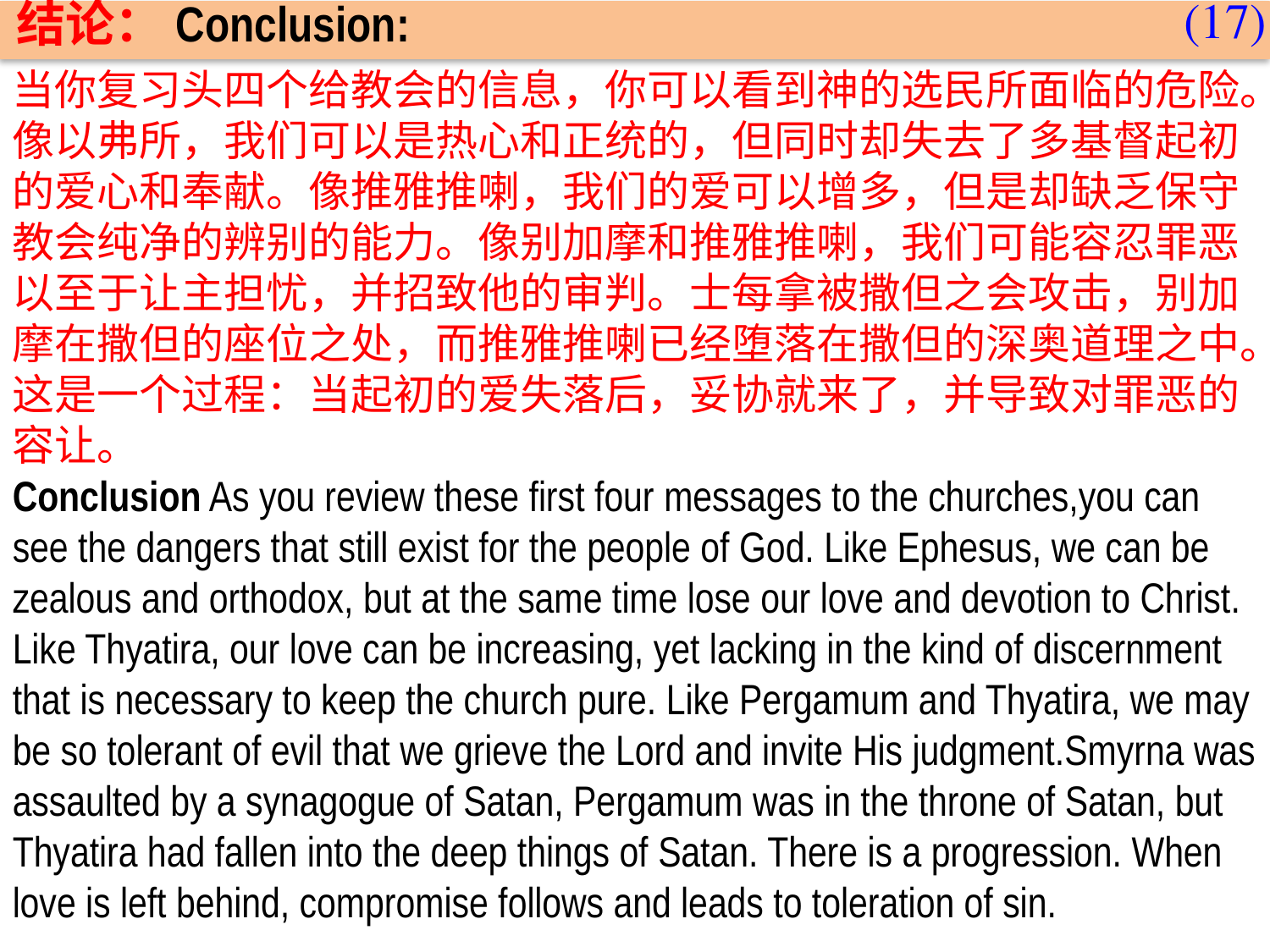

(17)
结论：Conclusion:

当你复习头四个给教会的信息，你可以看到神的选民所面临的危险。像以弗所，我们可以是热心和正统的，但同时却失去了多基督起初的爱心和奉献。像推雅推喇，我们的爱可以增多，但是却缺乏保守教会纯净的辨别的能力。像别加摩和推雅推喇，我们可能容忍罪恶以至于让主担忧，并招致他的审判。士每拿被撒但之会攻击，别加摩在撒但的座位之处，而推雅推喇已经堕落在撒但的深奥道理之中。这是一个过程：当起初的爱失落后，妥协就来了，并导致对罪恶的容让。
Conclusion As you review these first four messages to the churches,you can see the dangers that still exist for the people of God. Like Ephesus, we can be zealous and orthodox, but at the same time lose our love and devotion to Christ. Like Thyatira, our love can be increasing, yet lacking in the kind of discernment that is necessary to keep the church pure. Like Pergamum and Thyatira, we may be so tolerant of evil that we grieve the Lord and invite His judgment.Smyrna was assaulted by a synagogue of Satan, Pergamum was in the throne of Satan, but Thyatira had fallen into the deep things of Satan. There is a progression. When love is left behind, compromise follows and leads to toleration of sin.